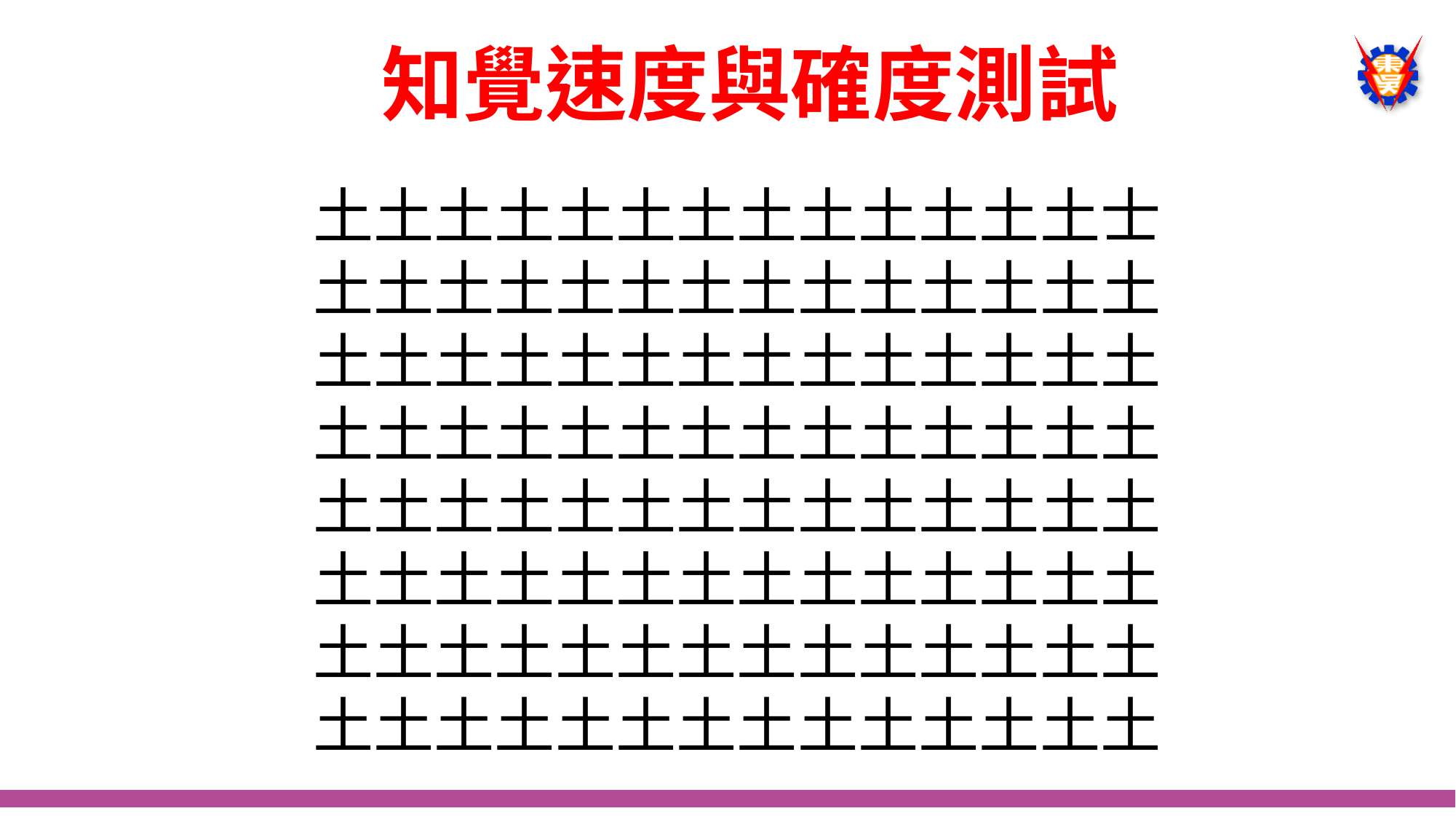

知覺速度與確度測試
土土土土土土土土土土土土土士
土土土土土土土土土土土土土土
土土土土土土土土土土土土土土
土土土土土土土土土土土土土土
土土土土土土土土土土土土土土
土土土土土土土土土土土土土土
土土土土土土土土土土土土土土
土土土土土土土土土土土土土土